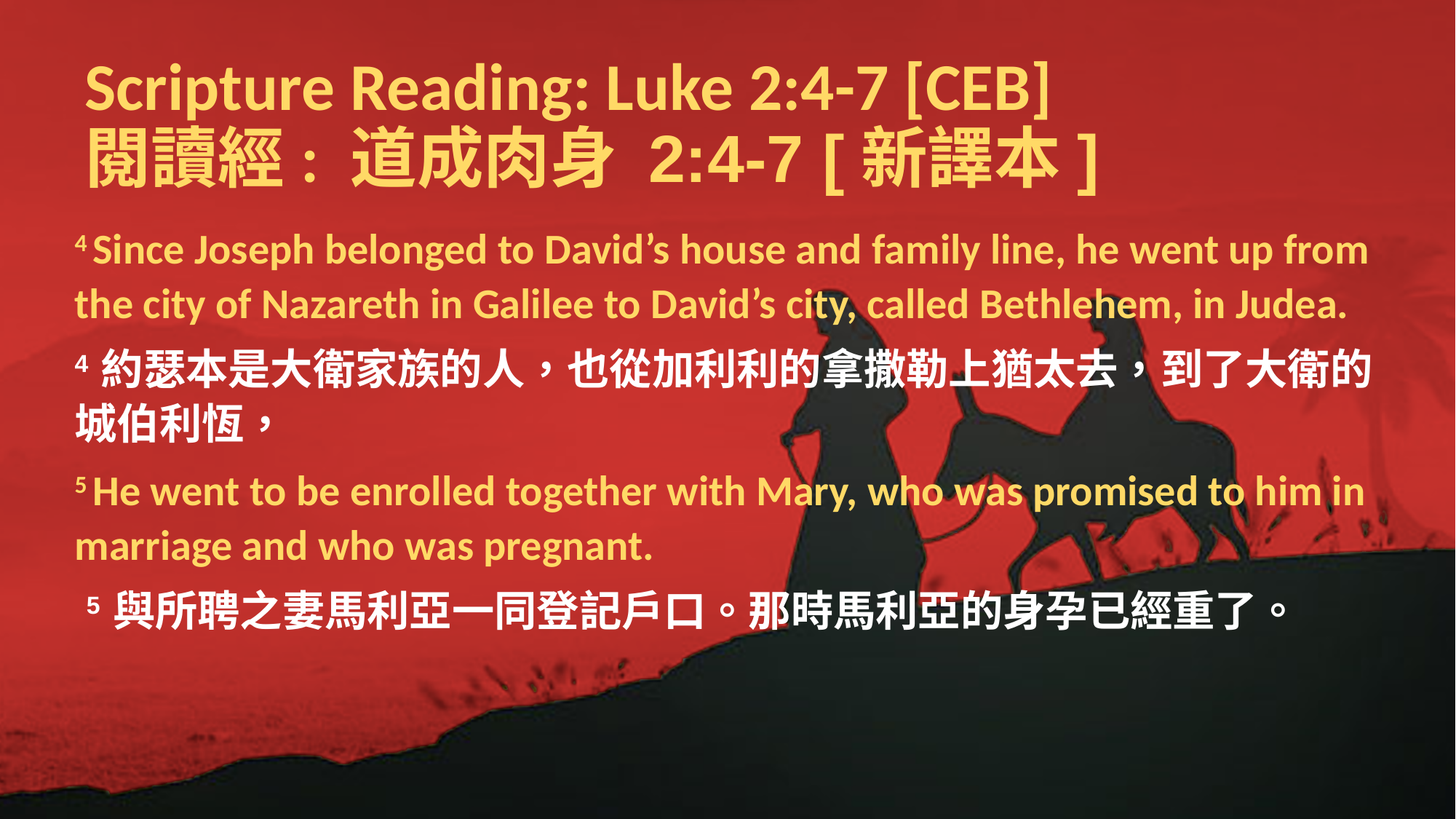

# Scripture Reading: Luke 2:4-7 [CEB] 閱讀經: 道成肉身 2:4-7 [新譯本]
4 Since Joseph belonged to David’s house and family line, he went up from the city of Nazareth in Galilee to David’s city, called Bethlehem, in Judea.
4 約瑟本是大衛家族的人，也從加利利的拿撒勒上猶太去，到了大衛的城伯利恆，
5 He went to be enrolled together with Mary, who was promised to him in marriage and who was pregnant.
 5 與所聘之妻馬利亞一同登記戶口。那時馬利亞的身孕已經重了。